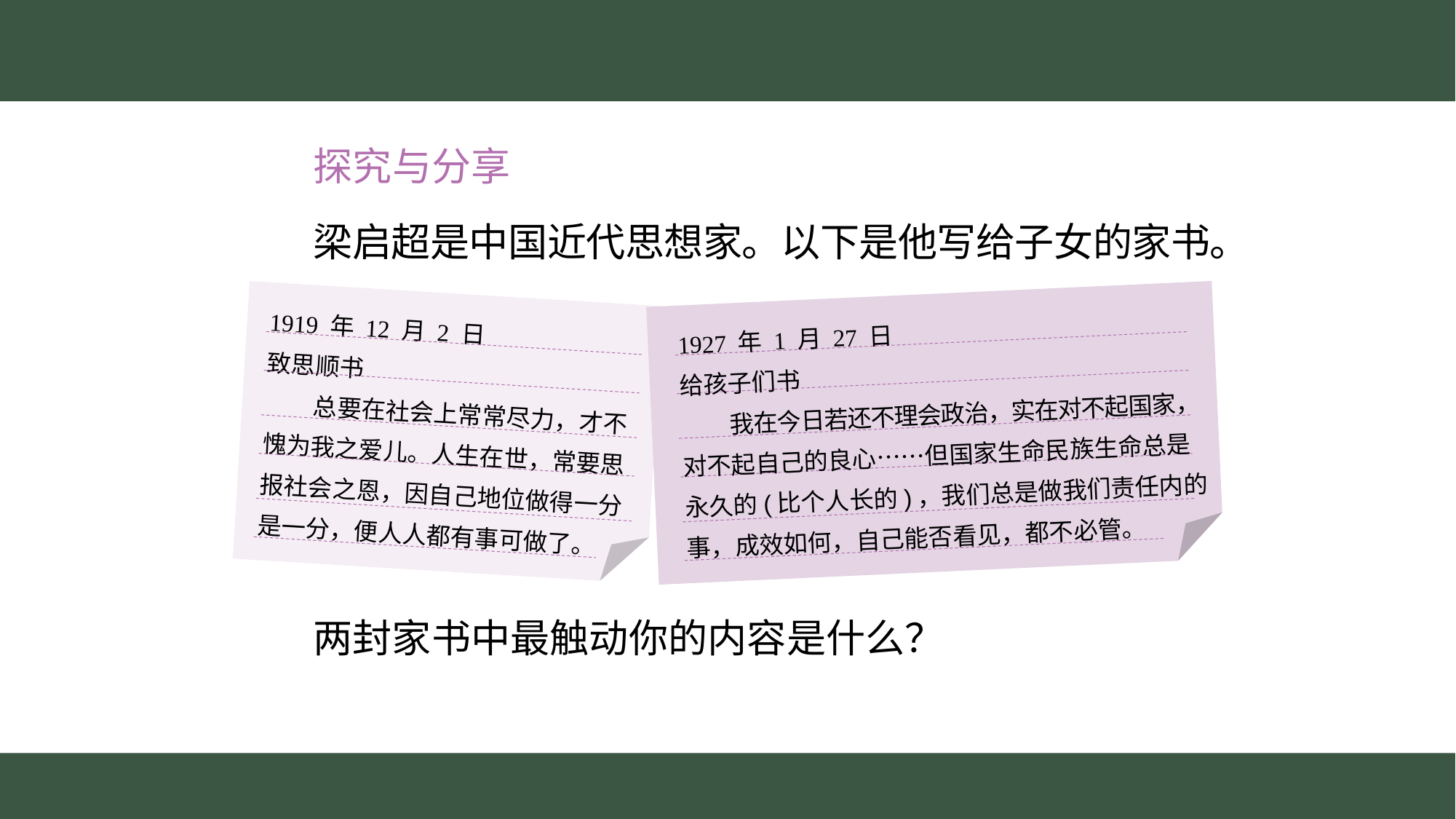

探究与分享
　　梁启超是中国近代思想家。以下是他写给子女的家书。

　　两封家书中最触动你的内容是什么？

1919 年 12 月 2 日
致思顺书
　　总要在社会上常常尽力，才不
愧为我之爱儿。人生在世，常要思
报社会之恩，因自己地位做得一分
是一分，便人人都有事可做了。

1927 年 1 月 27 日
给孩子们书
　　我在今日若还不理会政治，实在对不起国家，
对不起自己的良心……但国家生命民族生命总是
永久的(比个人长的)，我们总是做我们责任内的
事，成效如何，自己能否看见，都不必管。